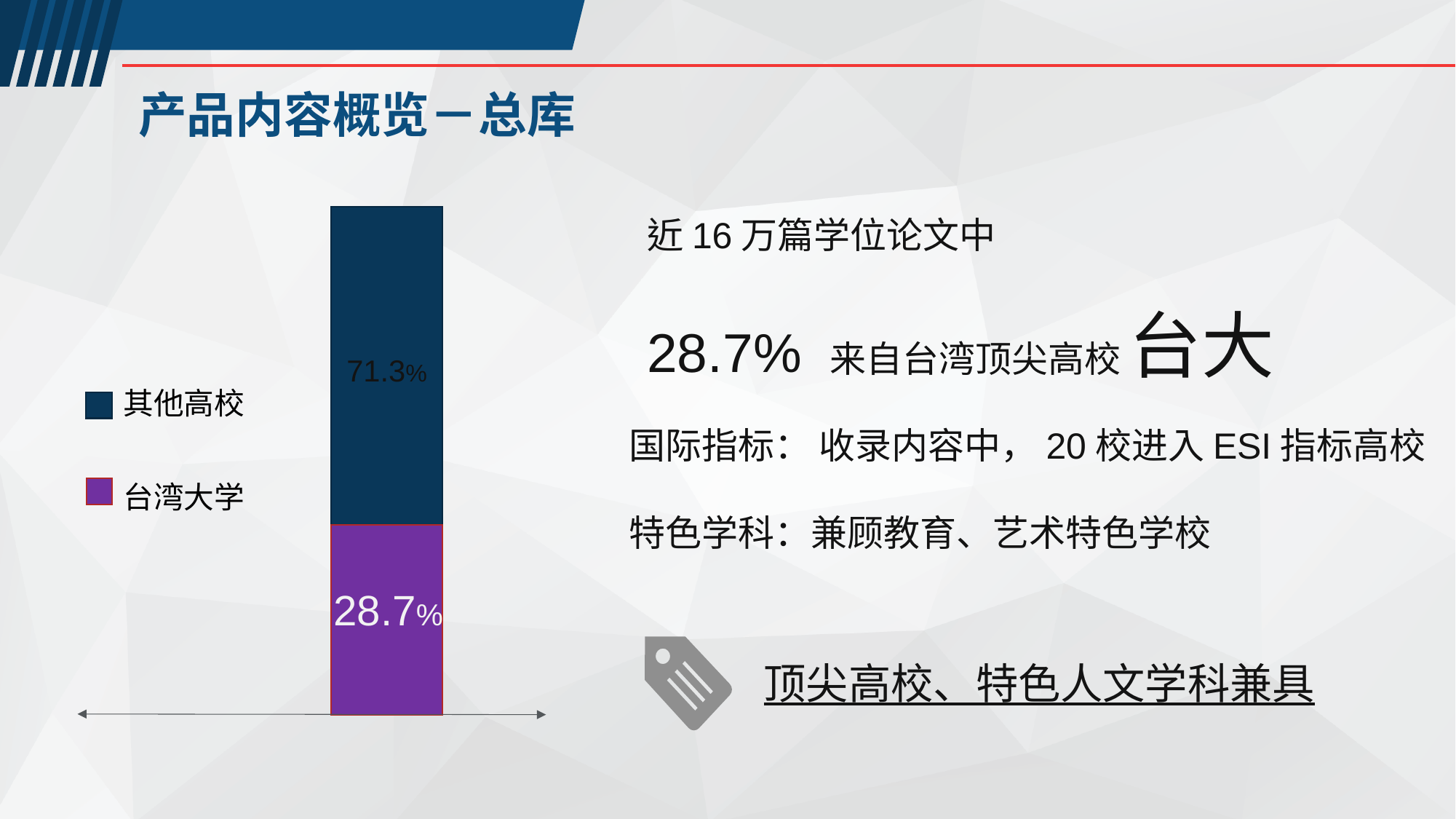

产品内容概览－总库
近16万篇学位论文中

28.7% 来自台湾顶尖高校 台大

71.3%
其他高校

国际指标： 收录内容中，20校进入ESI指标高校

特色学科：兼顾教育、艺术特色学校
台湾大学

28.7%

顶尖高校、特色人文学科兼具